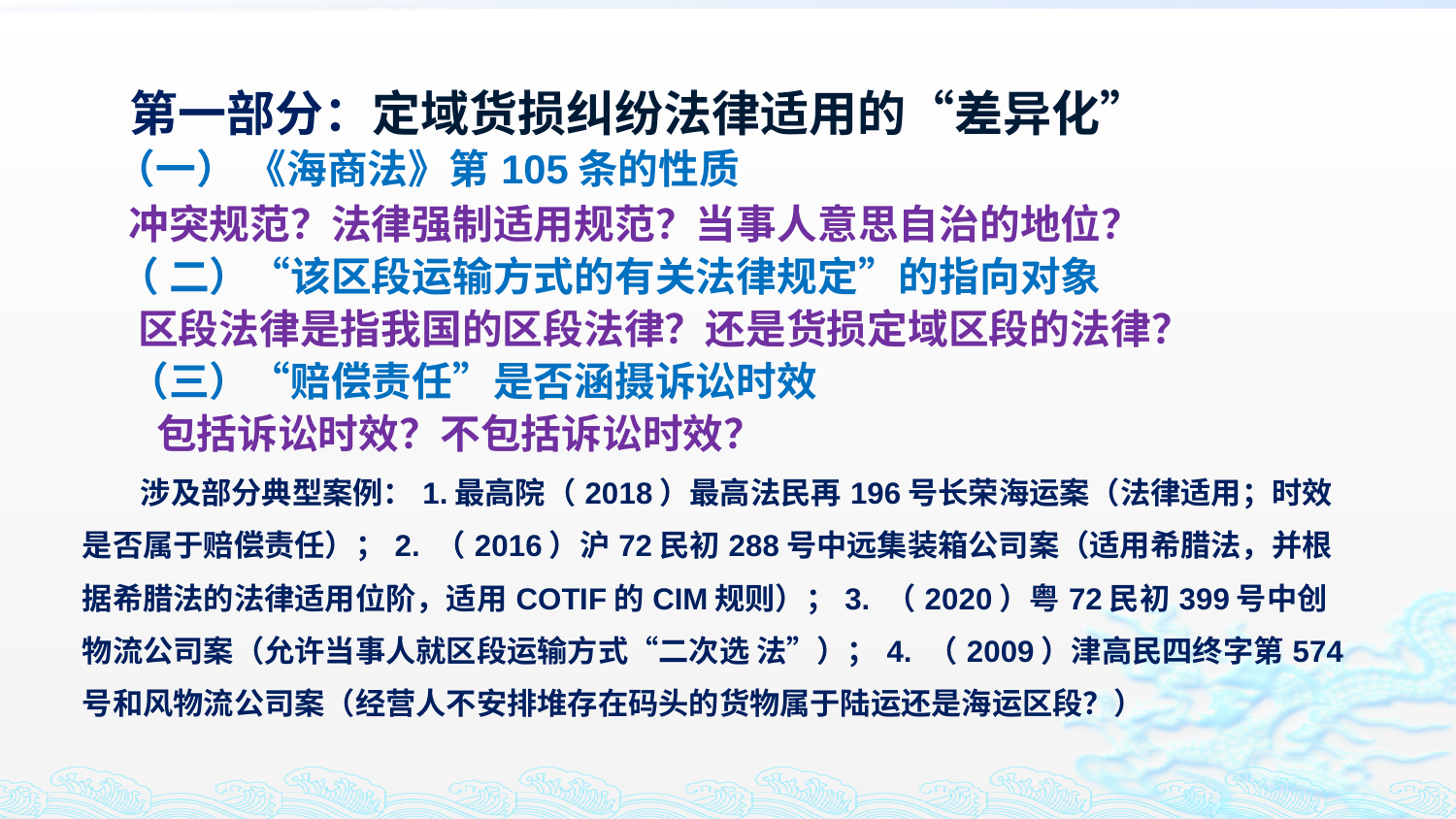

第一部分：定域货损纠纷法律适用的“差异化”
   （一） 《海商法》第105条的性质
     冲突规范？法律强制适用规范？当事人意思自治的地位？
    （ 二）“该区段运输方式的有关法律规定”的指向对象
      区段法律是指我国的区段法律？还是货损定域区段的法律？
     （三）“赔偿责任”是否涵摄诉讼时效
        包括诉讼时效？不包括诉讼时效？
        涉及部分典型案例：1.最高院（2018）最高法民再196号长荣海运案（法律适用；时效是否属于赔偿责任）；2. （2016）沪72民初288号中远集装箱公司案（适用希腊法，并根据希腊法的法律适用位阶，适用COTIF的CIM规则）；3. （2020）粤72民初399号中创物流公司案（允许当事人就区段运输方式“二次选 法”）；4. （2009）津高民四终字第574号和风物流公司案（经营人不安排堆存在码头的货物属于陆运还是海运区段？）